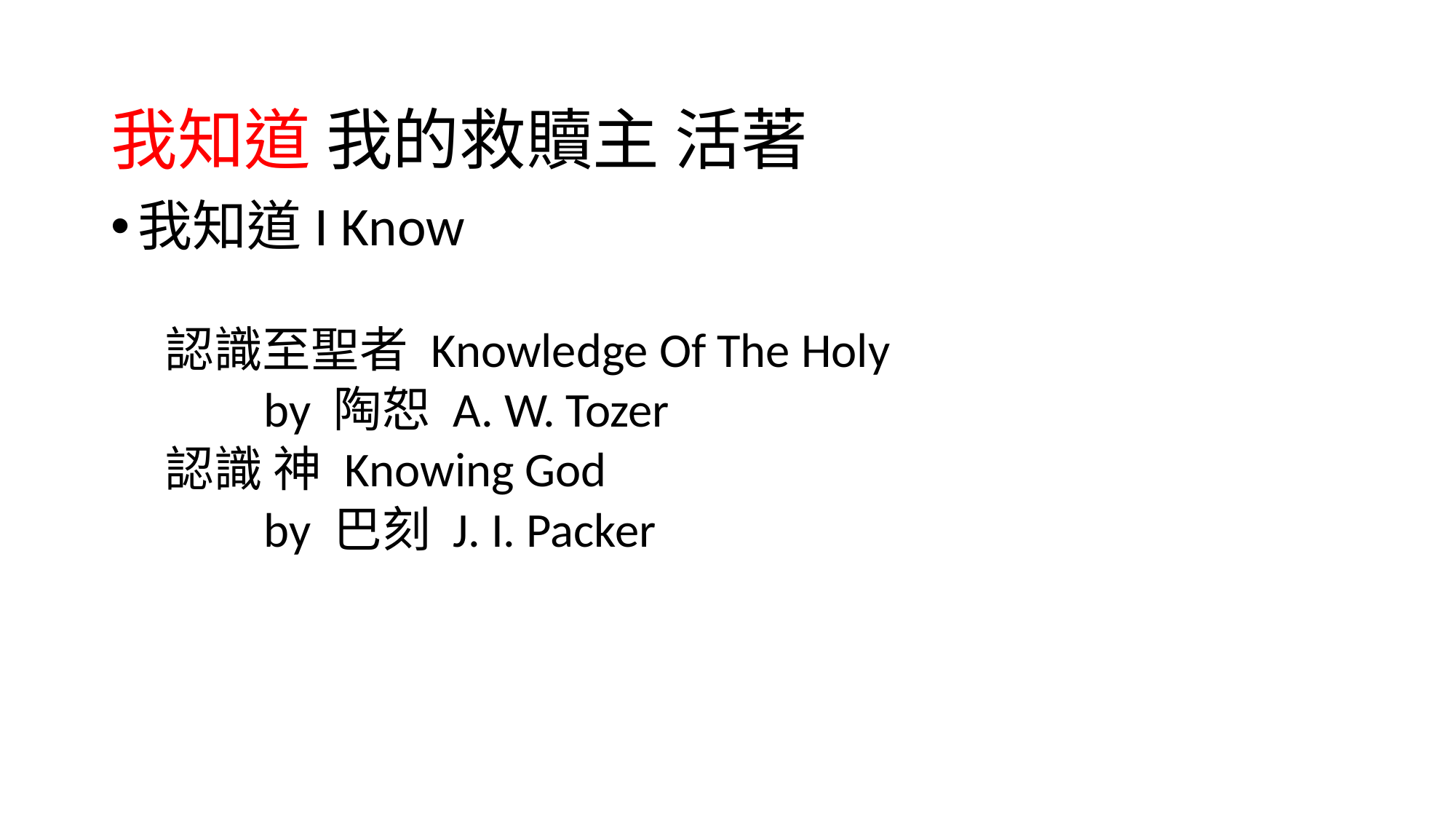

# 我知道 我的救贖主 活著
我知道I Know

認識至聖者 Knowledge Of The Holy
         by 陶恕 A. W. Tozer
認識 神 Knowing God
         by 巴刻 J. I. Packer